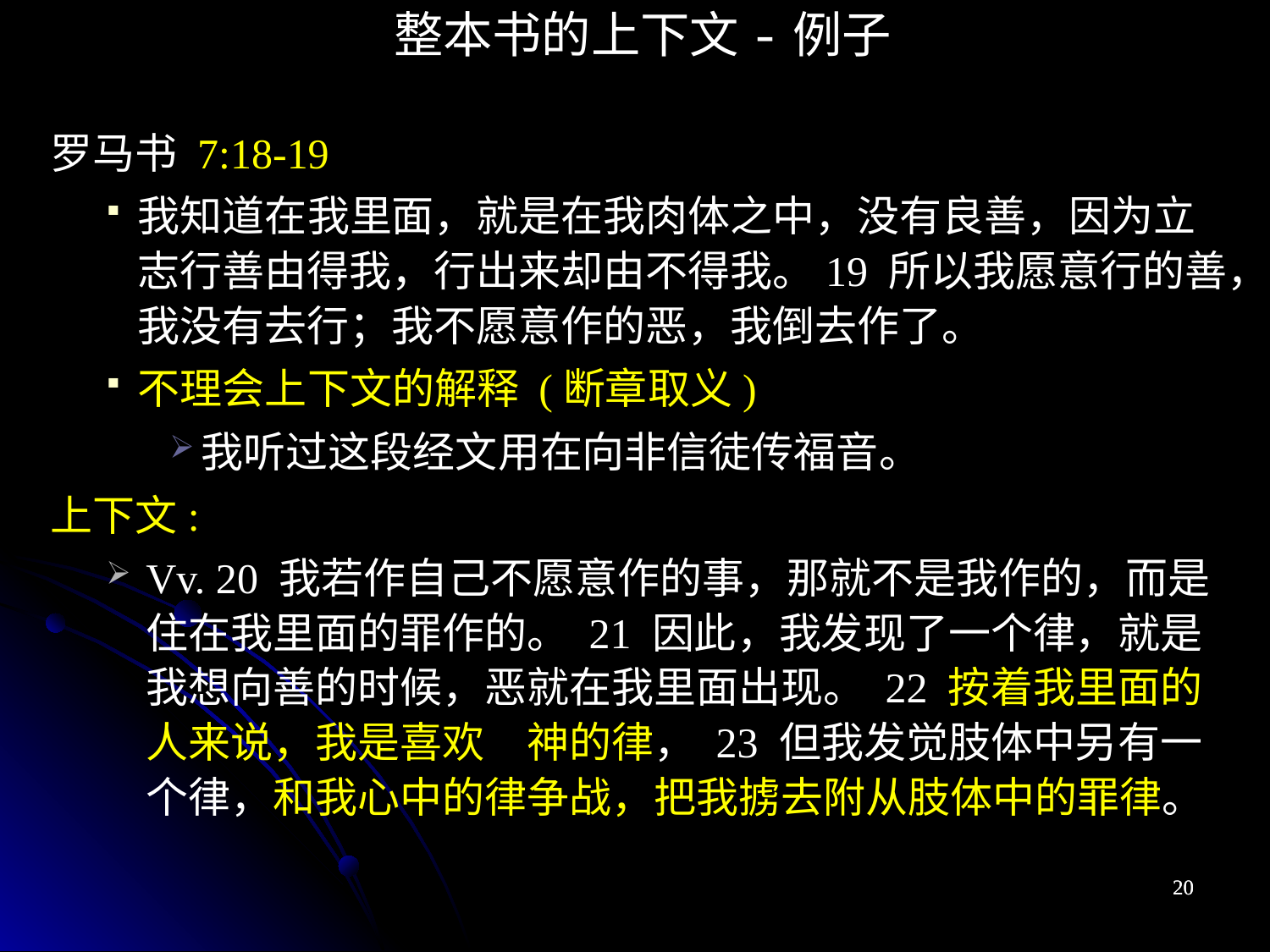

整本书的上下文-例子
罗马书 7:18-19
我知道在我里面，就是在我肉体之中，没有良善，因为立志行善由得我，行出来却由不得我。19 所以我愿意行的善，我没有去行；我不愿意作的恶，我倒去作了。
不理会上下文的解释 (断章取义)
我听过这段经文用在向非信徒传福音。
上下文:
Vv. 20 我若作自己不愿意作的事，那就不是我作的，而是住在我里面的罪作的。 21 因此，我发现了一个律，就是我想向善的时候，恶就在我里面出现。 22 按着我里面的人来说，我是喜欢　神的律， 23 但我发觉肢体中另有一个律，和我心中的律争战，把我掳去附从肢体中的罪律。
20
20